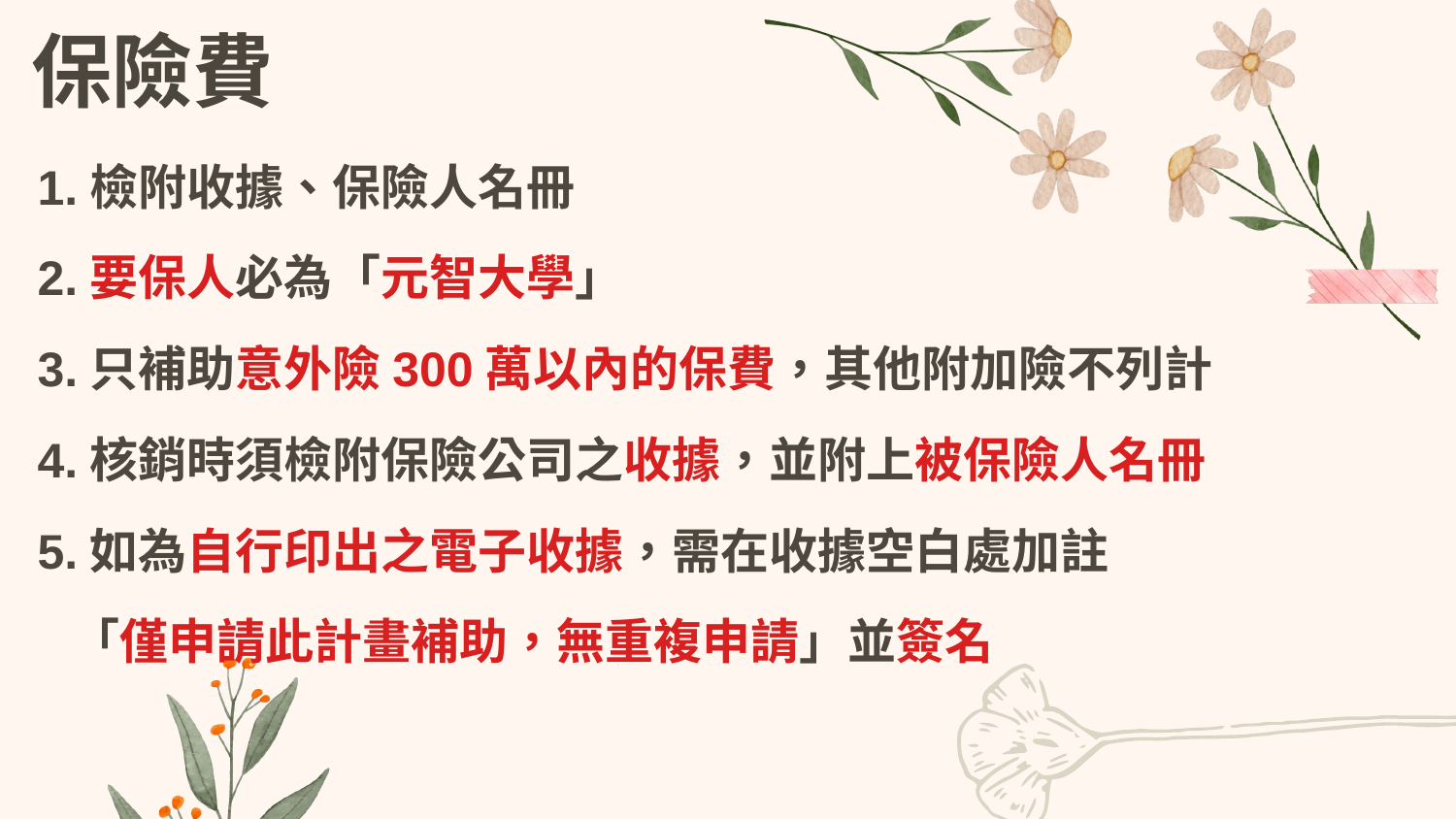

保險費
1.檢附收據、保險人名冊
2.要保人必為「元智大學」
3.只補助意外險300萬以內的保費，其他附加險不列計
4.核銷時須檢附保險公司之收據，並附上被保險人名冊
5.如為自行印出之電子收據，需在收據空白處加註
  「僅申請此計畫補助，無重複申請」並簽名